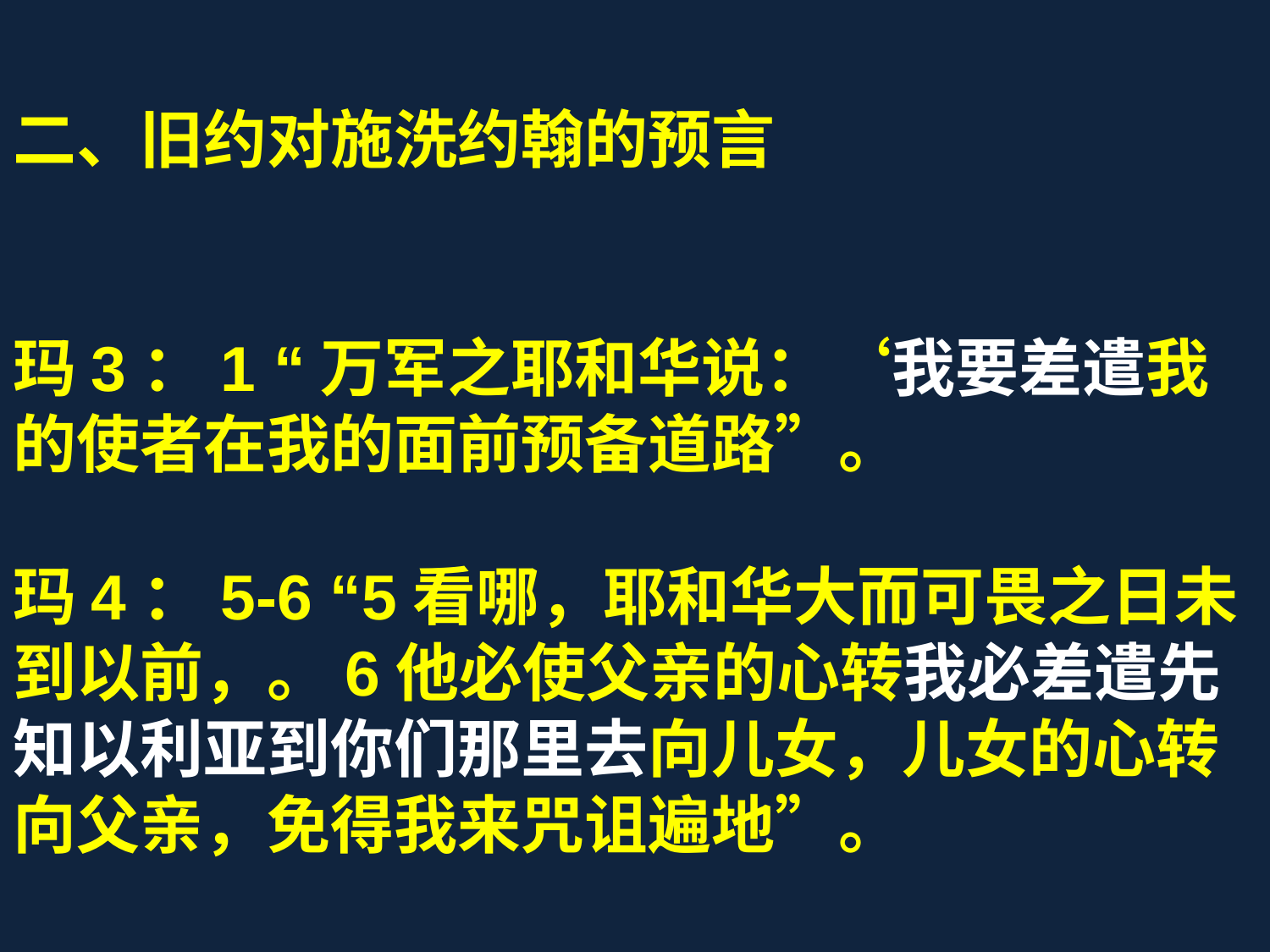

二、旧约对施洗约翰的预言
玛3：1 “万军之耶和华说：‘我要差遣我的使者在我的面前预备道路”。
玛4：5-6 “5看哪，耶和华大而可畏之日未到以前，。6他必使父亲的心转我必差遣先知以利亚到你们那里去向儿女，儿女的心转向父亲，免得我来咒诅遍地”。